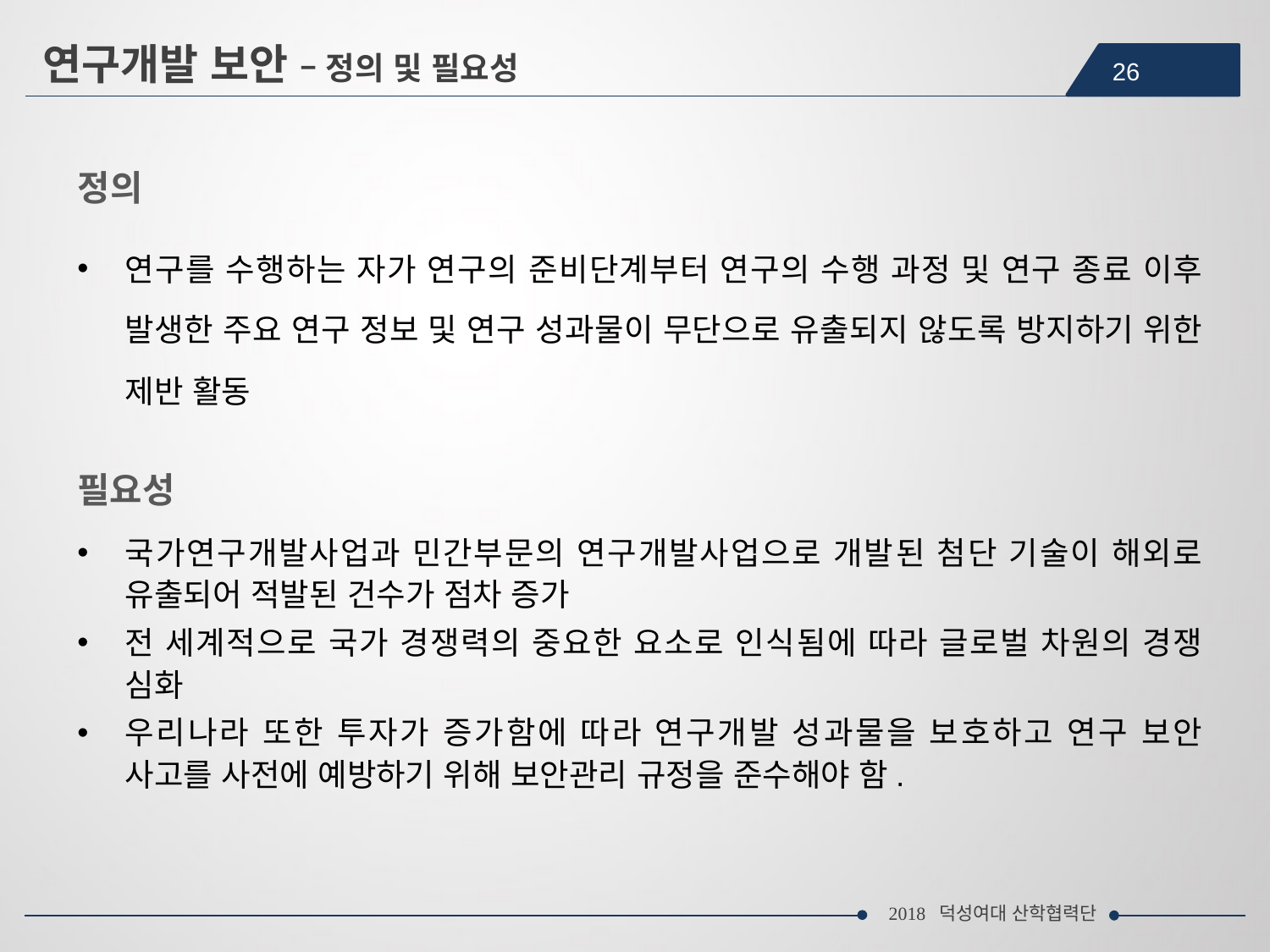

연구개발 보안 – 정의 및 필요성

26
정의

연구를 수행하는 자가 연구의 준비단계부터 연구의 수행 과정 및 연구 종료 이후 발생한 주요 연구 정보 및 연구 성과물이 무단으로 유출되지 않도록 방지하기 위한 제반 활동

필요성

국가연구개발사업과 민간부문의 연구개발사업으로 개발된 첨단 기술이 해외로 유출되어 적발된 건수가 점차 증가
전 세계적으로 국가 경쟁력의 중요한 요소로 인식됨에 따라 글로벌 차원의 경쟁 심화
우리나라 또한 투자가 증가함에 따라 연구개발 성과물을 보호하고 연구 보안 사고를 사전에 예방하기 위해 보안관리 규정을 준수해야 함.